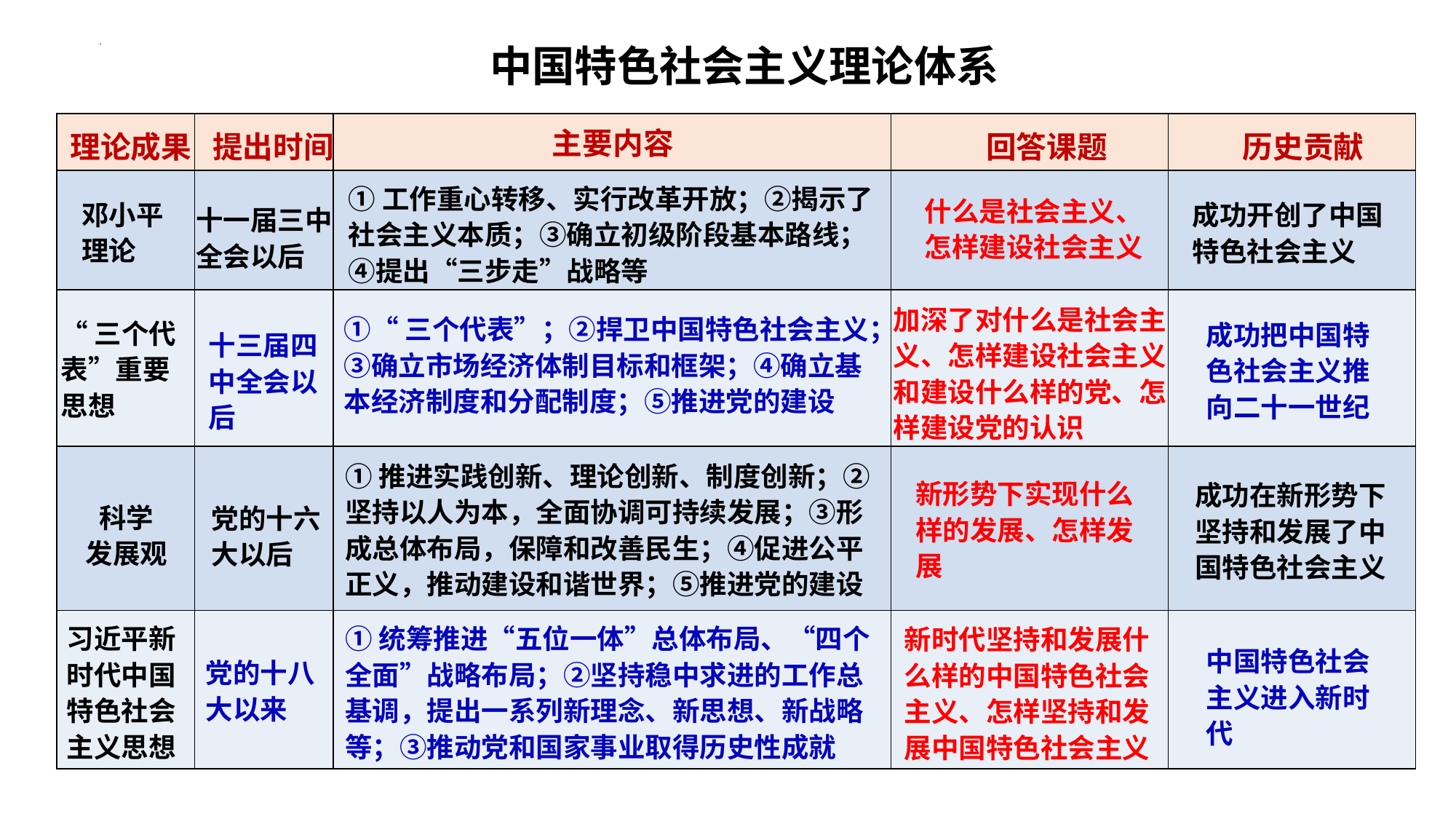

中国特色社会主义理论体系
|  |  |  |  |  |
| --- | --- | --- | --- | --- |
|  |  |  |  |  |
|  |  |  |  |  |
|  |  |  |  |  |
|  |  |  |  |  |
主要内容
回答课题
理论成果
提出时间
历史贡献
①工作重心转移、实行改革开放；②揭示了社会主义本质；③确立初级阶段基本路线；④提出“三步走”战略等
什么是社会主义、
怎样建设社会主义

邓小平
理论
成功开创了中国特色社会主义
十一届三中全会以后

加深了对什么是社会主义、怎样建设社会主义和建设什么样的党、怎样建设党的认识
①“三个代表”；②捍卫中国特色社会主义；③确立市场经济体制目标和框架；④确立基本经济制度和分配制度；⑤推进党的建设
“三个代表”重要思想
十三届四
中全会以后
成功把中国特色社会主义推向二十一世纪
①推进实践创新、理论创新、制度创新；②坚持以人为本，全面协调可持续发展；③形成总体布局，保障和改善民生；④促进公平正义，推动建设和谐世界；⑤推进党的建设
科学
发展观

党的十六大以后

新形势下实现什么样的发展、怎样发展
成功在新形势下坚持和发展了中国特色社会主义
习近平新时代中国特色社会主义思想

①统筹推进“五位一体”总体布局、“四个全面”战略布局；②坚持稳中求进的工作总基调，提出一系列新理念、新思想、新战略等；③推动党和国家事业取得历史性成就
新时代坚持和发展什么样的中国特色社会主义、怎样坚持和发展中国特色社会主义

中国特色社会主义进入新时代
党的十八
大以来